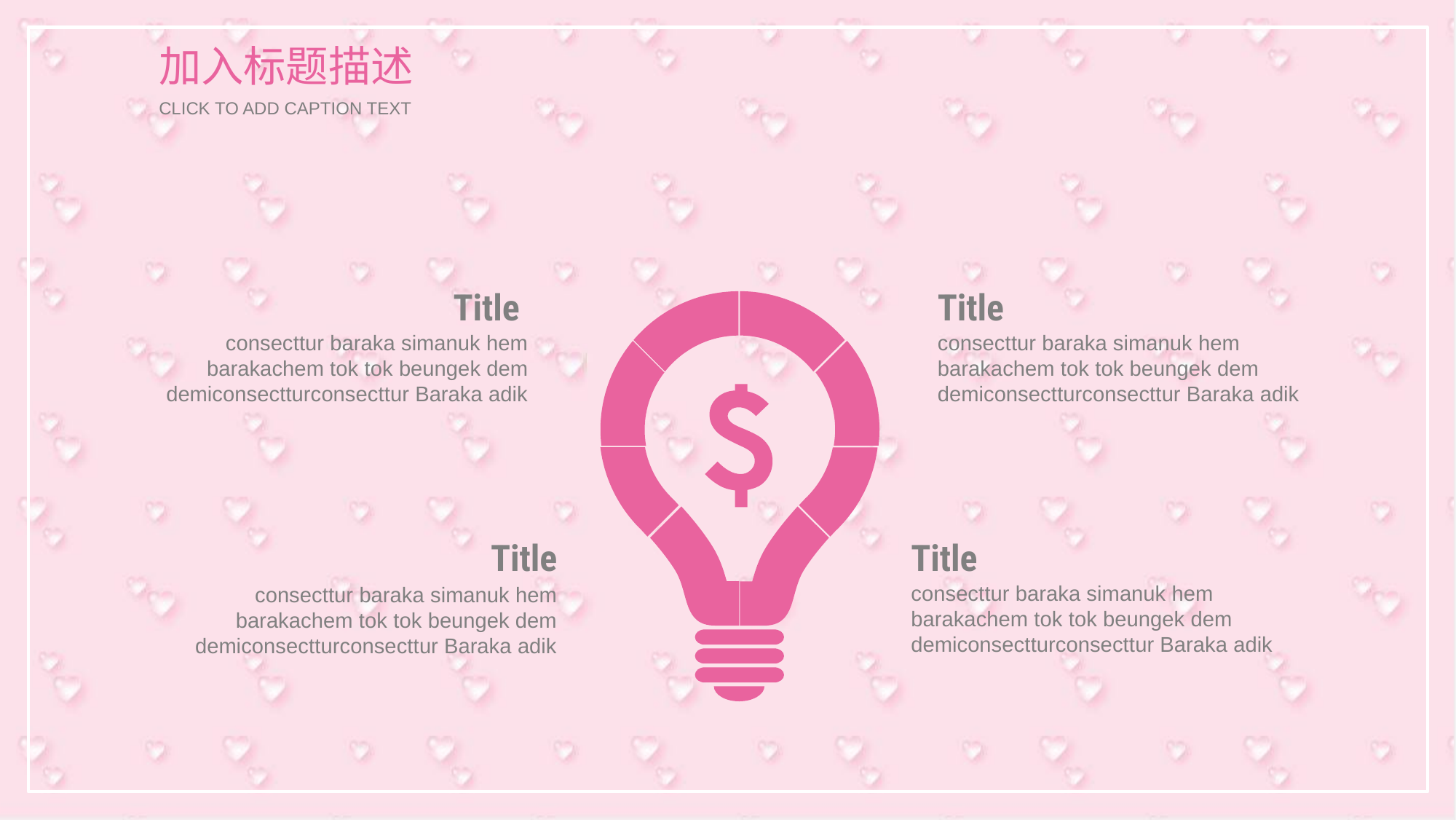

加入标题描述
CLICK TO ADD CAPTION TEXT
Title

Title
consecttur baraka simanuk hem barakachem tok tok beungek dem demiconsectturconsecttur Baraka adik
consecttur baraka simanuk hem barakachem tok tok beungek dem demiconsectturconsecttur Baraka adik
Title
Title
consecttur baraka simanuk hem barakachem tok tok beungek dem demiconsectturconsecttur Baraka adik
consecttur baraka simanuk hem barakachem tok tok beungek dem demiconsectturconsecttur Baraka adik